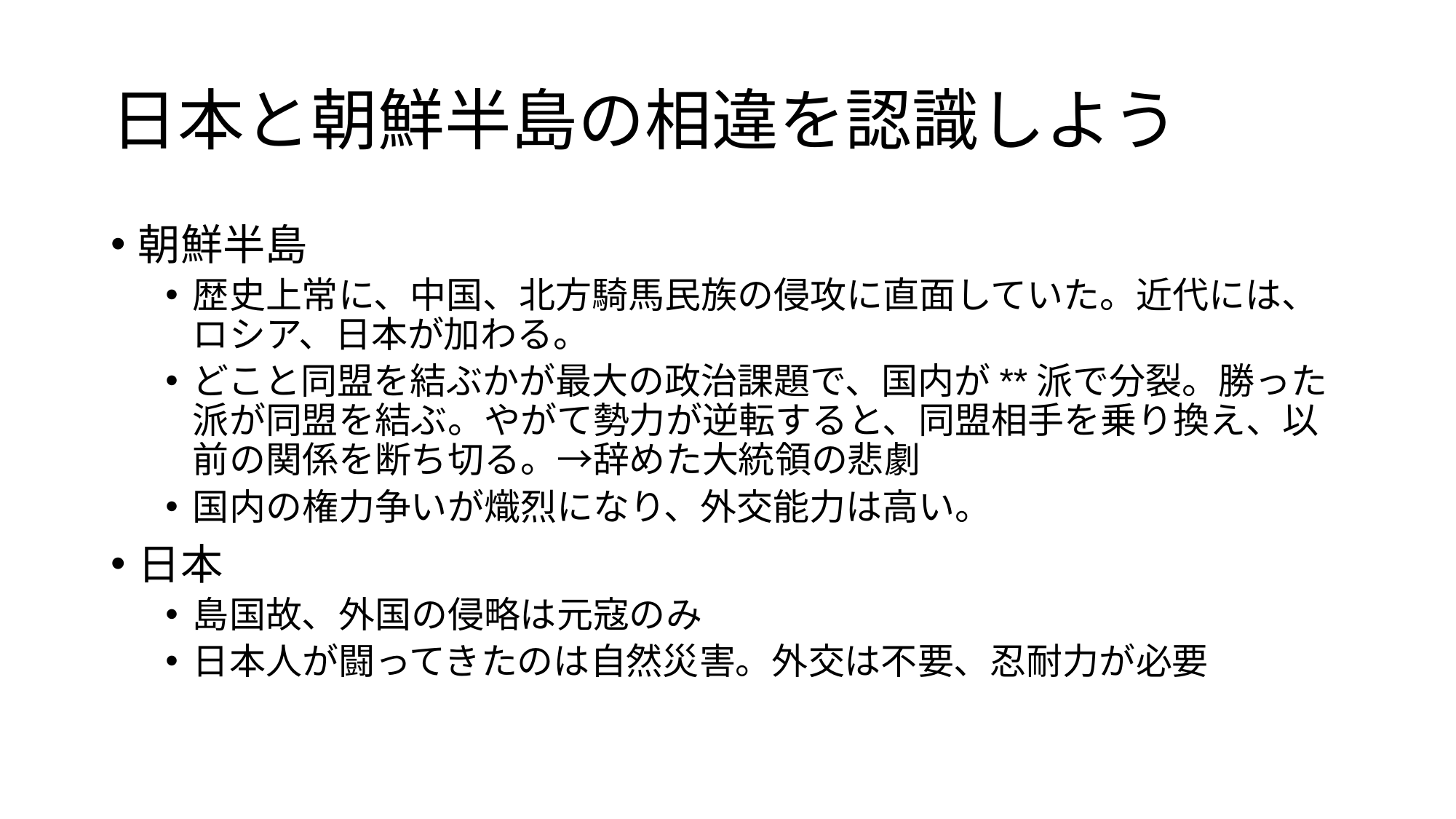

# 日本と朝鮮半島の相違を認識しよう
朝鮮半島
歴史上常に、中国、北方騎馬民族の侵攻に直面していた。近代には、ロシア、日本が加わる。
どこと同盟を結ぶかが最大の政治課題で、国内が**派で分裂。勝った派が同盟を結ぶ。やがて勢力が逆転すると、同盟相手を乗り換え、以前の関係を断ち切る。→辞めた大統領の悲劇
国内の権力争いが熾烈になり、外交能力は高い。
日本
島国故、外国の侵略は元寇のみ
日本人が闘ってきたのは自然災害。外交は不要、忍耐力が必要